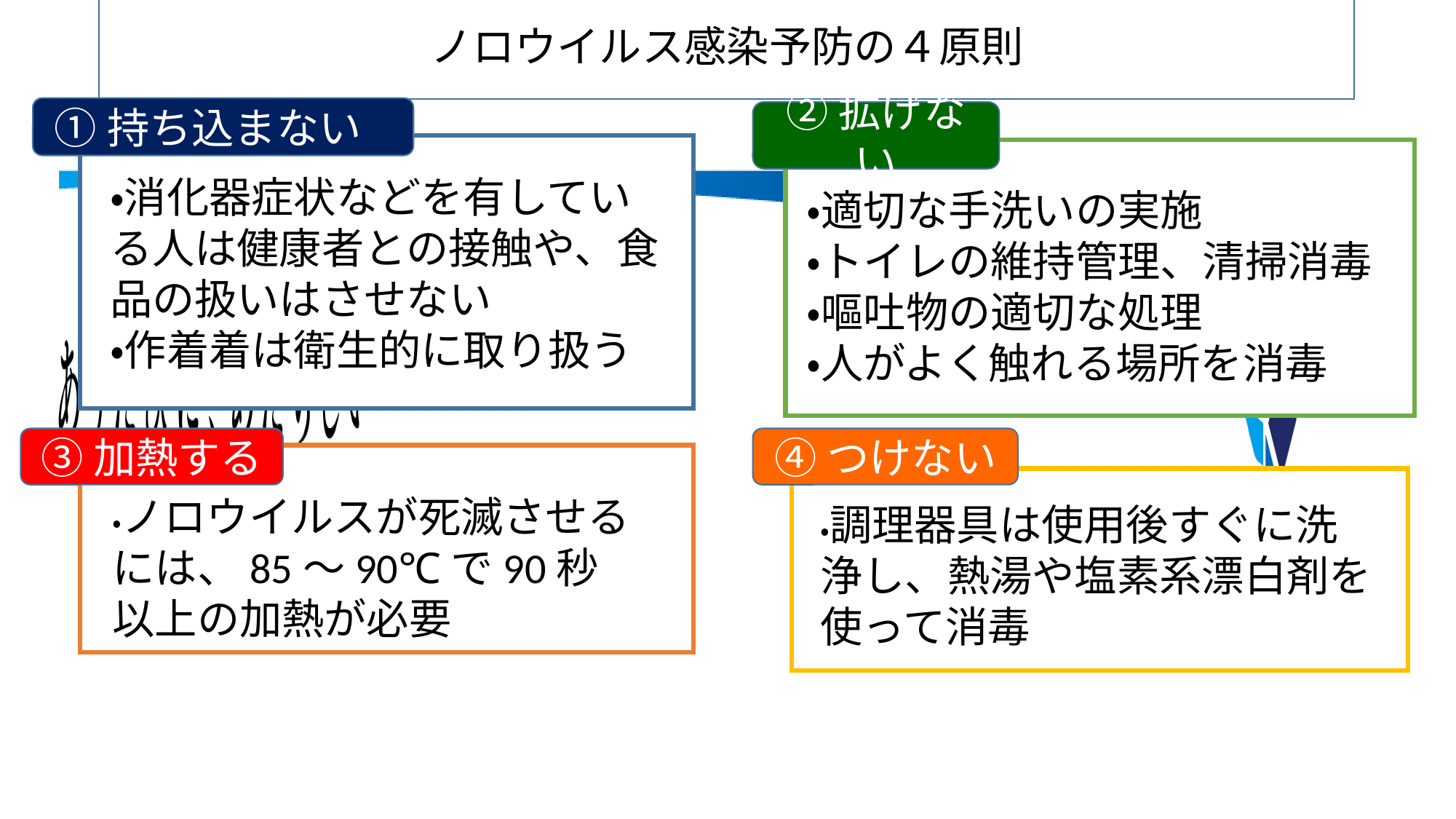

# ノロウイルス感染予防の４原則
①持ち込まない
②拡げない

・消化器症状などを有している人は健康者との接触や、食品の扱いはさせない
・作着着は衛生的に取り扱う
・適切な手洗いの実施
・トイレの維持管理、清掃消毒
・嘔吐物の適切な処理
・人がよく触れる場所を消毒

③加熱する
④つけない

拡げない
・ノロウイルスが死滅させるには、85～90℃で90秒以上の加熱が必要
・調理器具は使用後すぐに洗浄し、熱湯や塩素系漂白剤を使って消毒